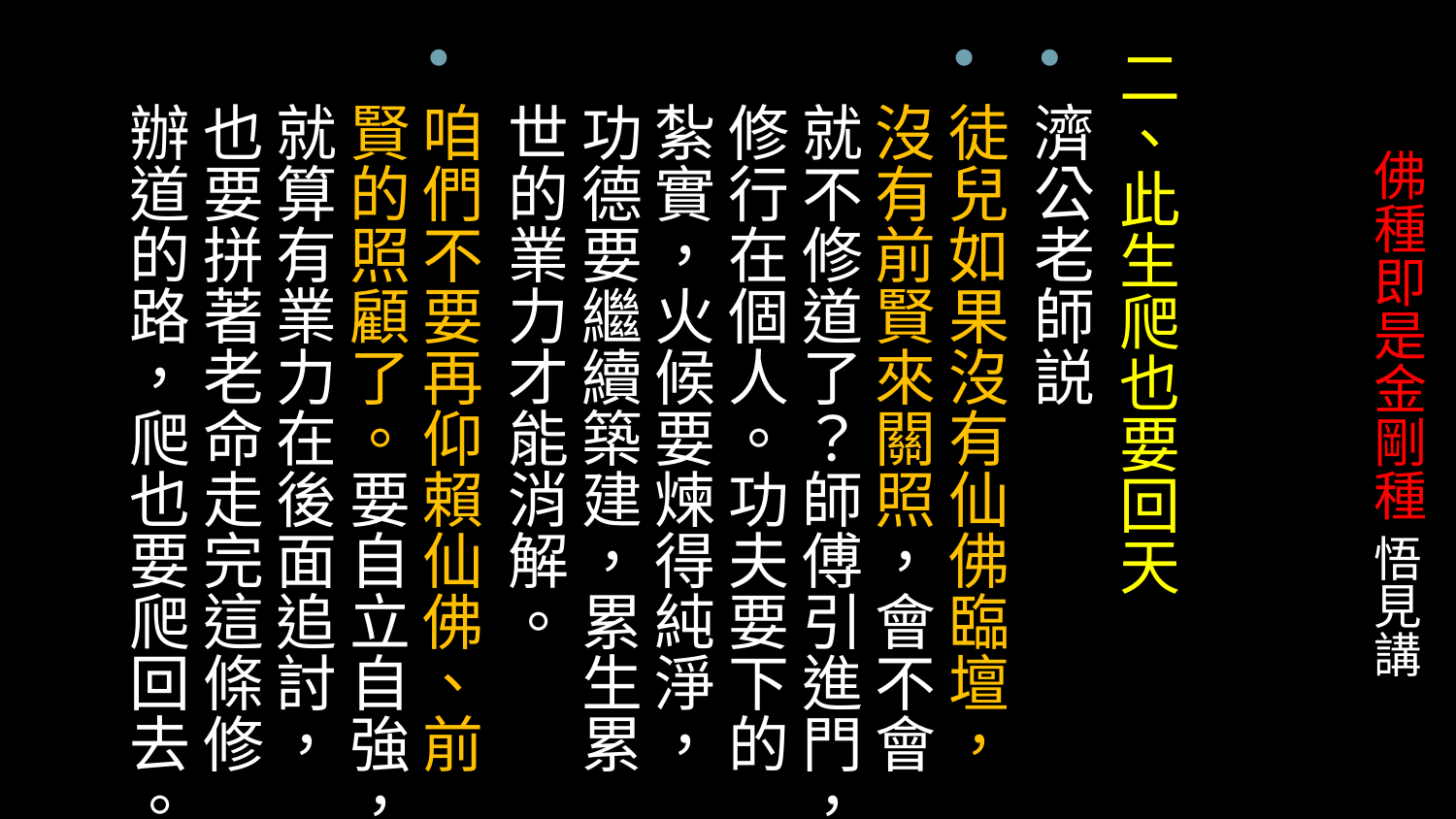

二、此生爬也要回天
濟公老師説
徒兒如果沒有仙佛臨壇，沒有前賢來關照，會不會就不修道了？師傅引進門，修行在個人。功夫要下的紮實，火候要煉得純淨，功德要繼續築建，累生累世的業力才能消解。
咱們不要再仰賴仙佛、前賢的照顧了。要自立自強，就算有業力在後面追討，也要拼著老命走完這條修辦道的路，爬也要爬回去。

# 佛種即是金剛種 悟見講